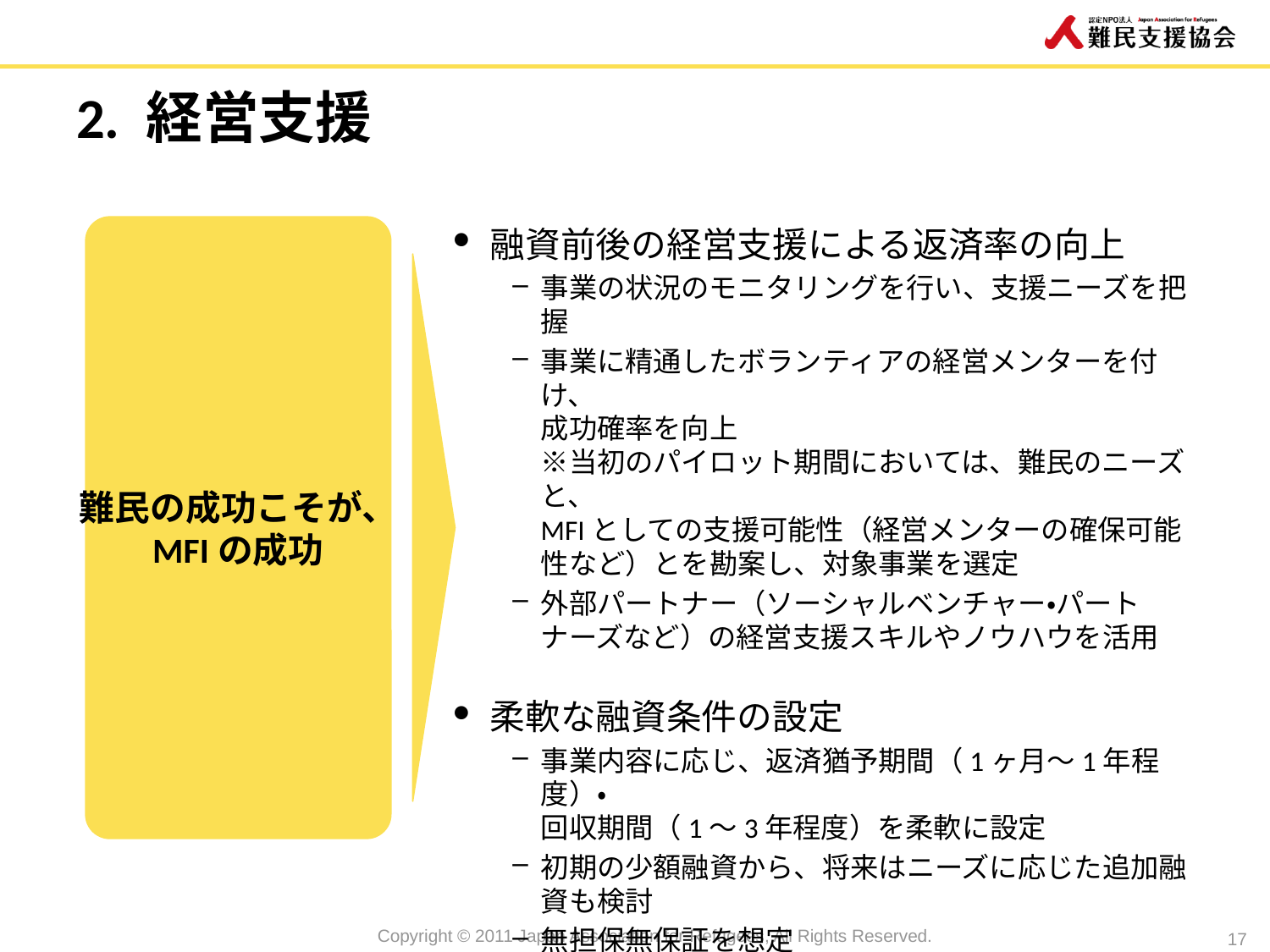

# 2. 経営支援
難民の成功こそが、
MFIの成功
融資前後の経営支援による返済率の向上
事業の状況のモニタリングを行い、支援ニーズを把握
事業に精通したボランティアの経営メンターを付け、
成功確率を向上
※当初のパイロット期間においては、難民のニーズと、
MFIとしての支援可能性（経営メンターの確保可能性など）とを勘案し、対象事業を選定
外部パートナー（ソーシャルベンチャー・パートナーズなど）の経営支援スキルやノウハウを活用

柔軟な融資条件の設定
事業内容に応じ、返済猶予期間（1ヶ月～1年程度）・
回収期間（1～3年程度）を柔軟に設定
初期の少額融資から、将来はニーズに応じた追加融資も検討
無担保無保証を想定

17